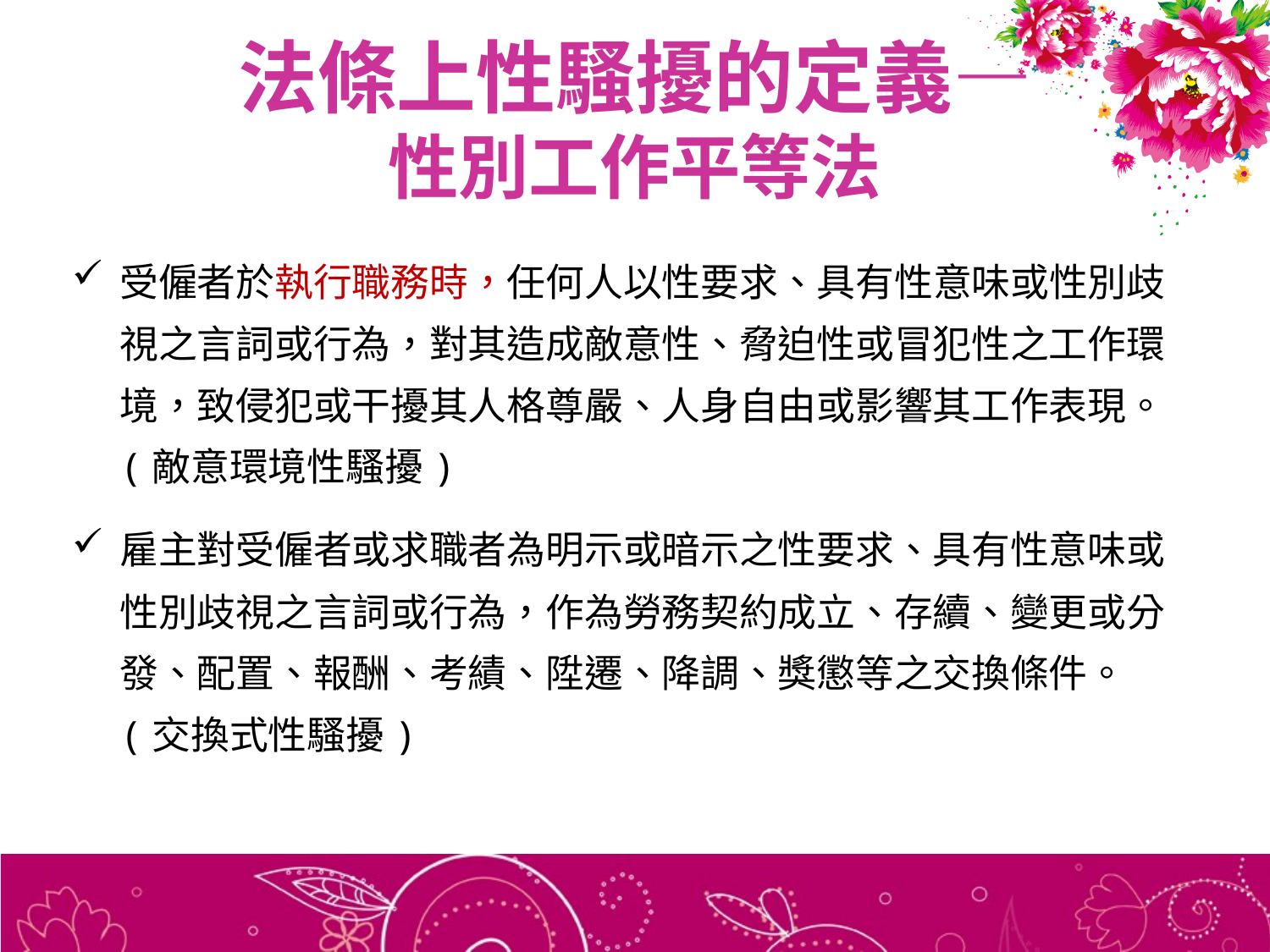

# 法條上性騷擾的定義— 性別工作平等法
受僱者於執行職務時，任何人以性要求、具有性意味或性別歧視之言詞或行為，對其造成敵意性、脅迫性或冒犯性之工作環境，致侵犯或干擾其人格尊嚴、人身自由或影響其工作表現。(敵意環境性騷擾)
雇主對受僱者或求職者為明示或暗示之性要求、具有性意味或性別歧視之言詞或行為，作為勞務契約成立、存續、變更或分發、配置、報酬、考績、陞遷、降調、獎懲等之交換條件。 (交換式性騷擾)